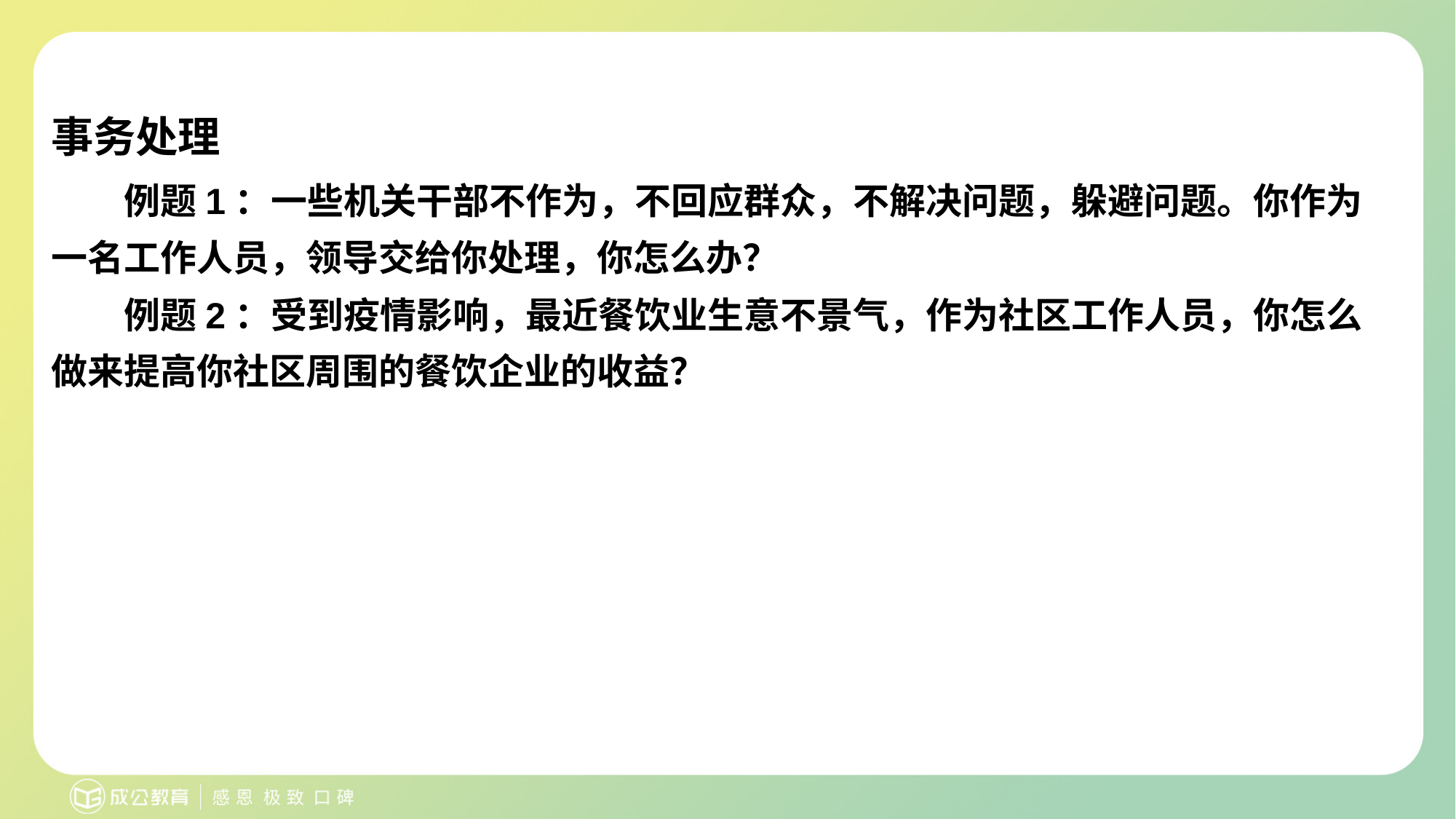

# 事务处理
例题1：一些机关干部不作为，不回应群众，不解决问题，躲避问题。你作为一名工作人员，领导交给你处理，你怎么办？
例题2：受到疫情影响，最近餐饮业生意不景气，作为社区工作人员，你怎么做来提高你社区周围的餐饮企业的收益？